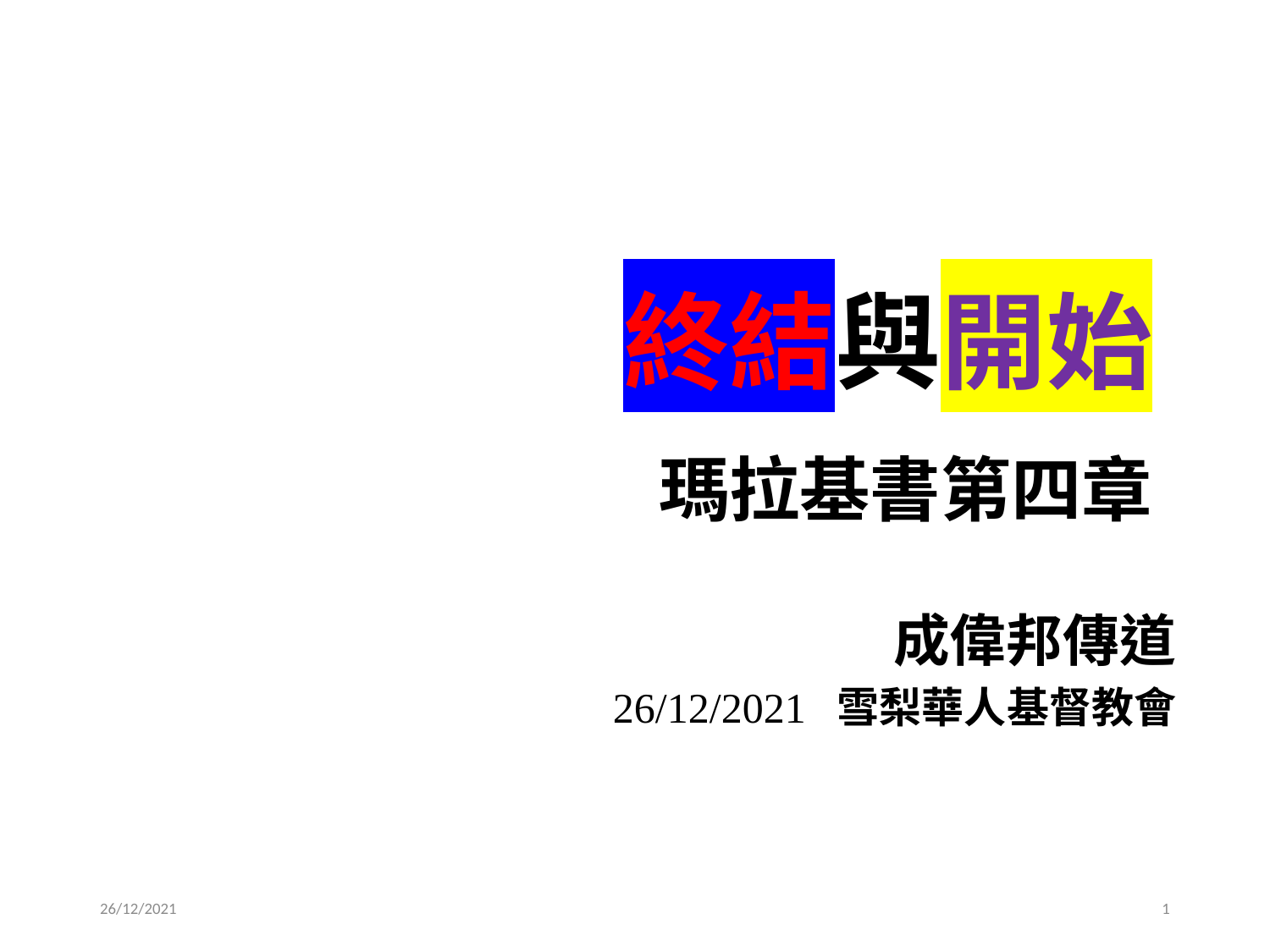

# 終結與開始 瑪拉基書第四章
成偉邦傳道
26/12/2021  雪梨華人基督教會

26/12/2021

1